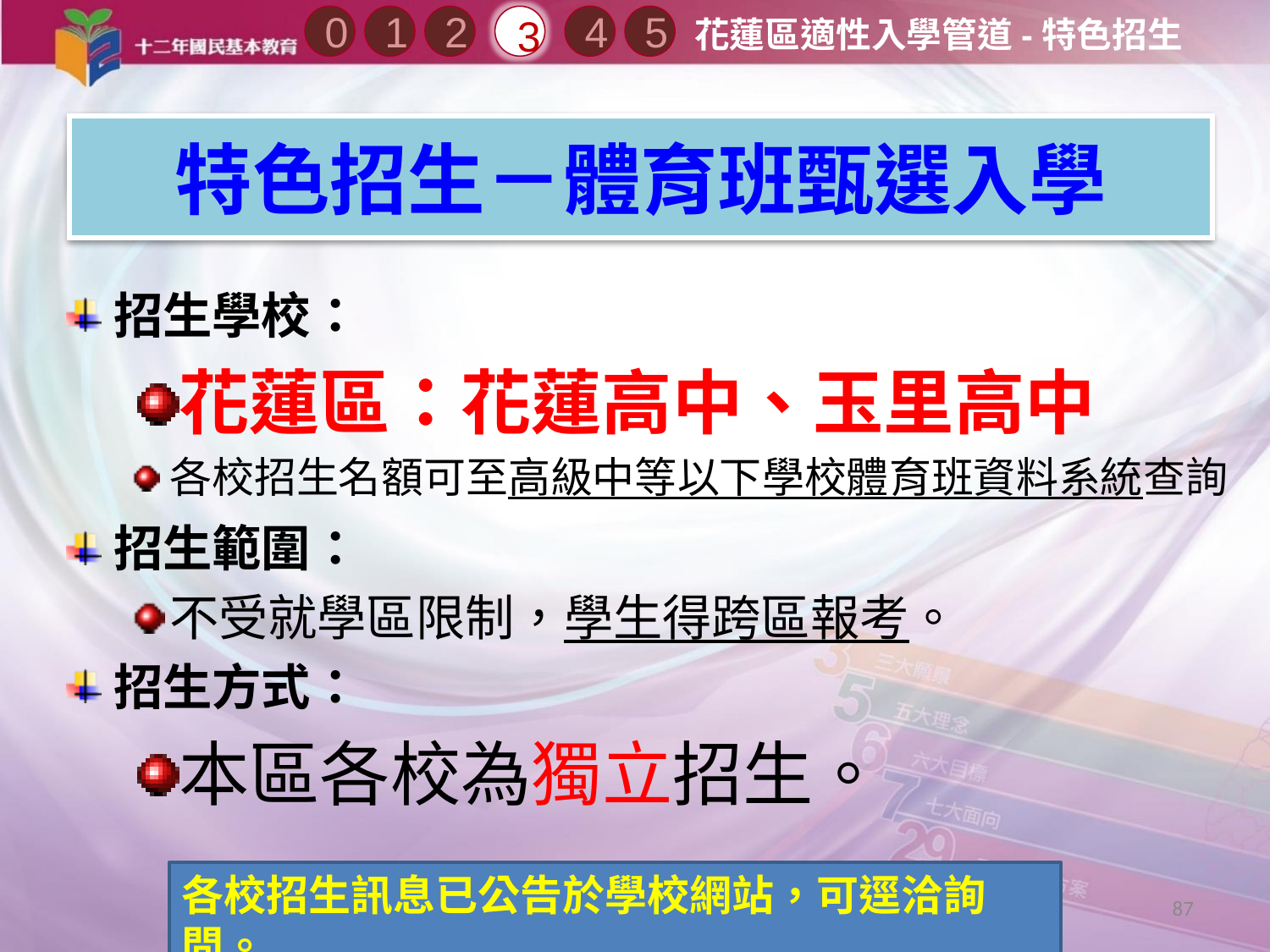

0
2
3
1
4
5
花蓮區適性入學管道-特色招生
# 特色招生－體育班甄選入學
招生學校：
花蓮區：花蓮高中、玉里高中
各校招生名額可至高級中等以下學校體育班資料系統查詢
招生範圍：
不受就學區限制，學生得跨區報考。
招生方式：
本區各校為獨立招生。
各校招生訊息已公告於學校網站，可逕洽詢問。
87